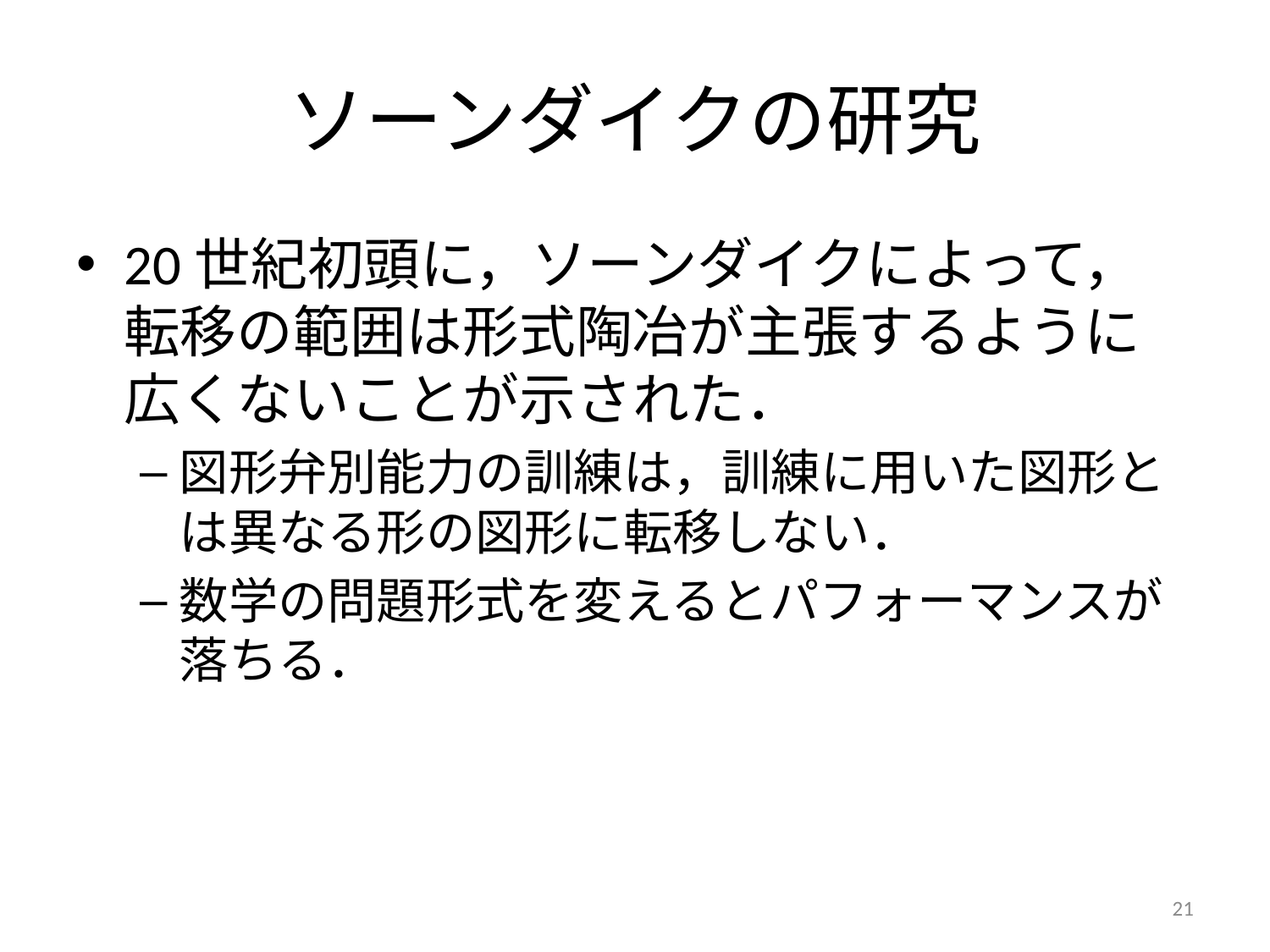

# ソーンダイクの研究
20世紀初頭に，ソーンダイクによって，転移の範囲は形式陶冶が主張するように広くないことが示された．
図形弁別能力の訓練は，訓練に用いた図形とは異なる形の図形に転移しない．
数学の問題形式を変えるとパフォーマンスが落ちる．
21